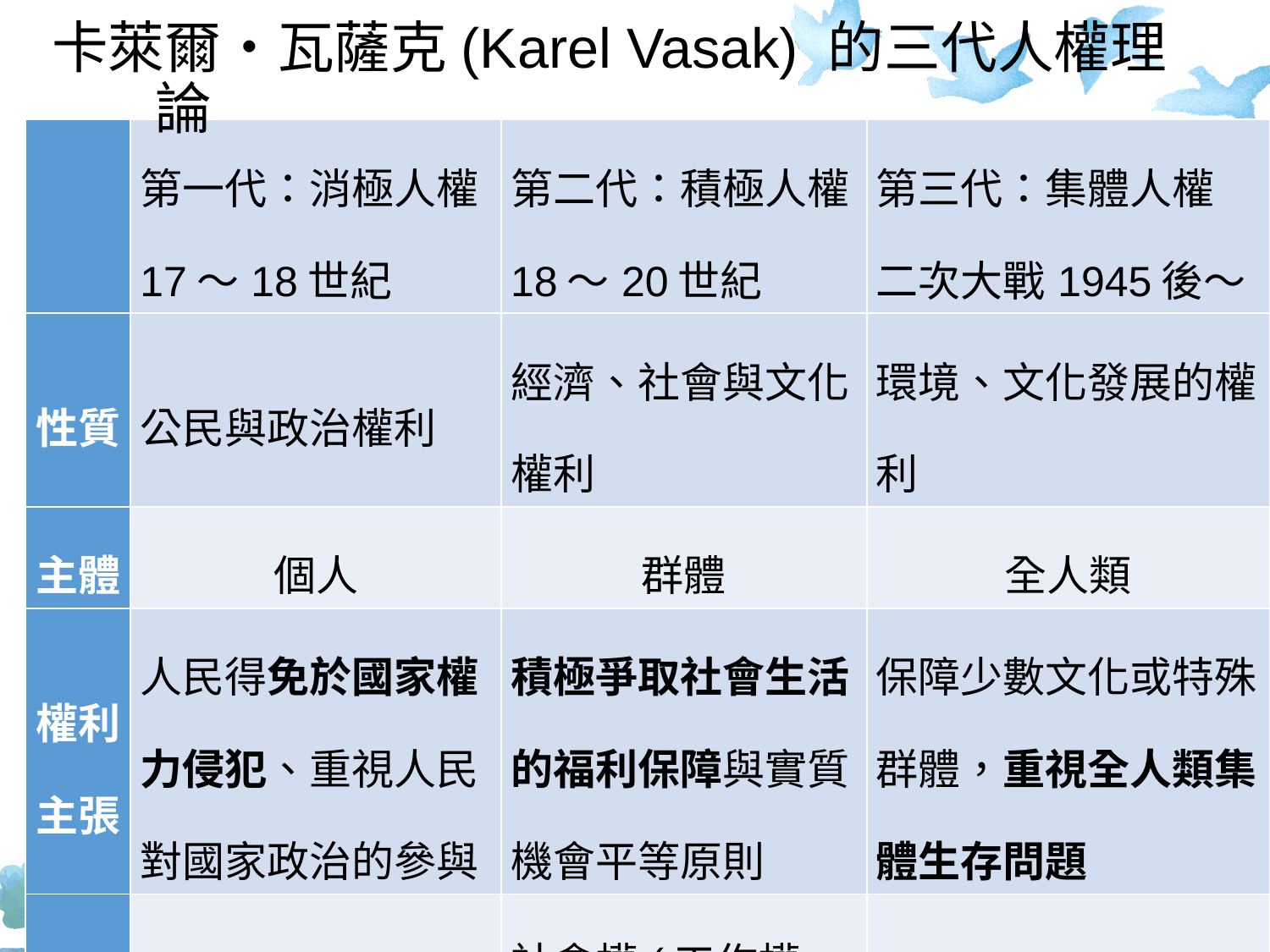

# 卡萊爾‧瓦薩克(Karel Vasak) 的三代人權理論
|  | 第一代：消極人權 17～18世紀 | 第二代：積極人權 18～20世紀 | 第三代：集體人權 二次大戰1945後～ |
| --- | --- | --- | --- |
| 性質 | 公民與政治權利 | 經濟、社會與文化權利 | 環境、文化發展的權利 |
| 主體 | 個人 | 群體 | 全人類 |
| 權利主張 | 人民得免於國家權力侵犯、重視人民對國家政治的參與 | 積極爭取社會生活的福利保障與實質機會平等原則 | 保障少數文化或特殊群體，重視全人類集體生存問題 |
| 權利內容 | 參政權、財產權、自由權、平等權 | 社會權(工作權、醫療權、受教權等) | 自決權、多元文化權、和平權、環境權 |